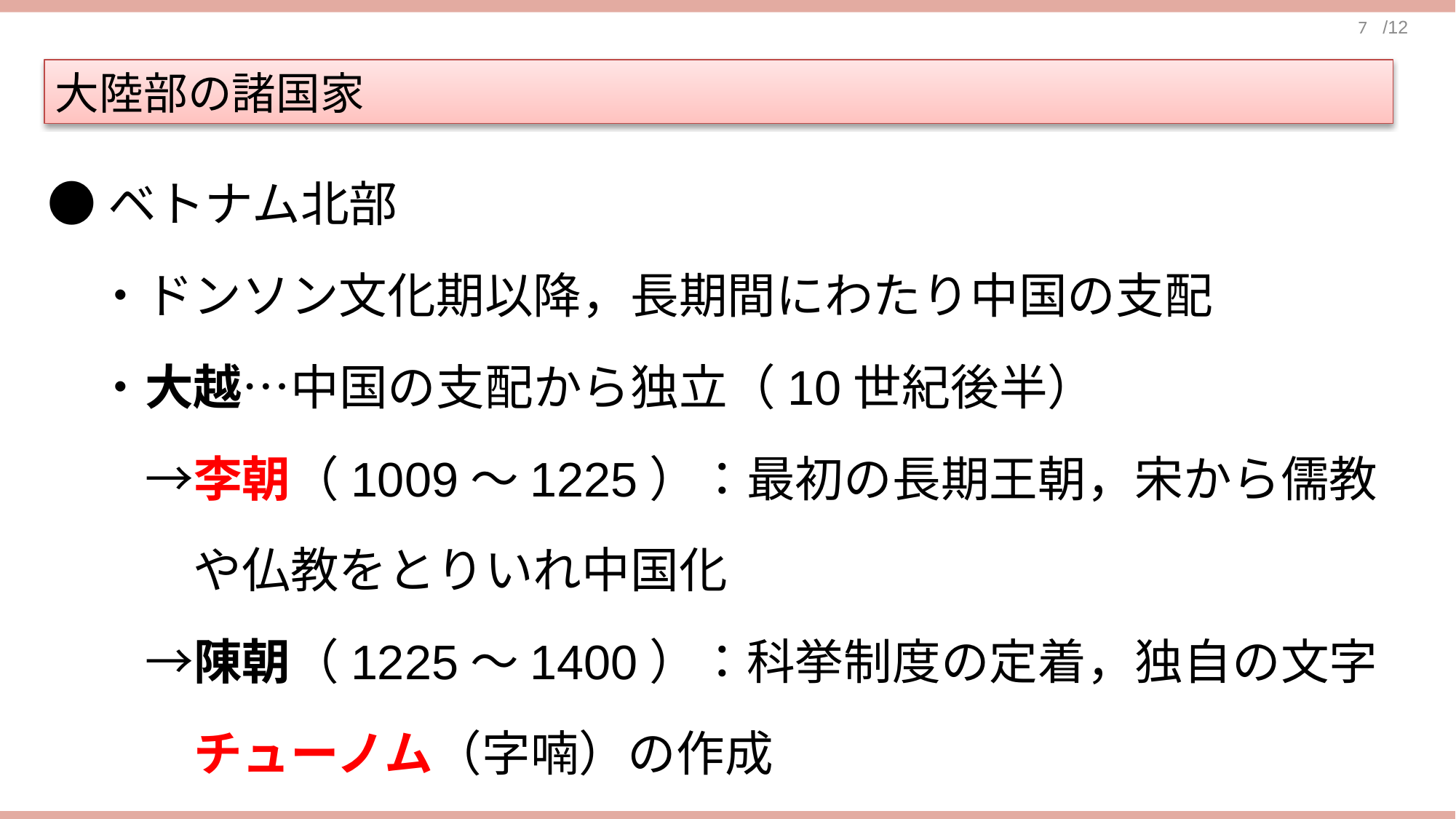

大陸部の諸国家
●ベトナム北部
　・ドンソン文化期以降，長期間にわたり中国の支配
　・大越…中国の支配から独立（10世紀後半）
　　→李朝（1009～1225）：最初の長期王朝，宋から儒教
　　　や仏教をとりいれ中国化
　　→陳朝（1225～1400）：科挙制度の定着，独自の文字
　　　チューノム（字喃）の作成